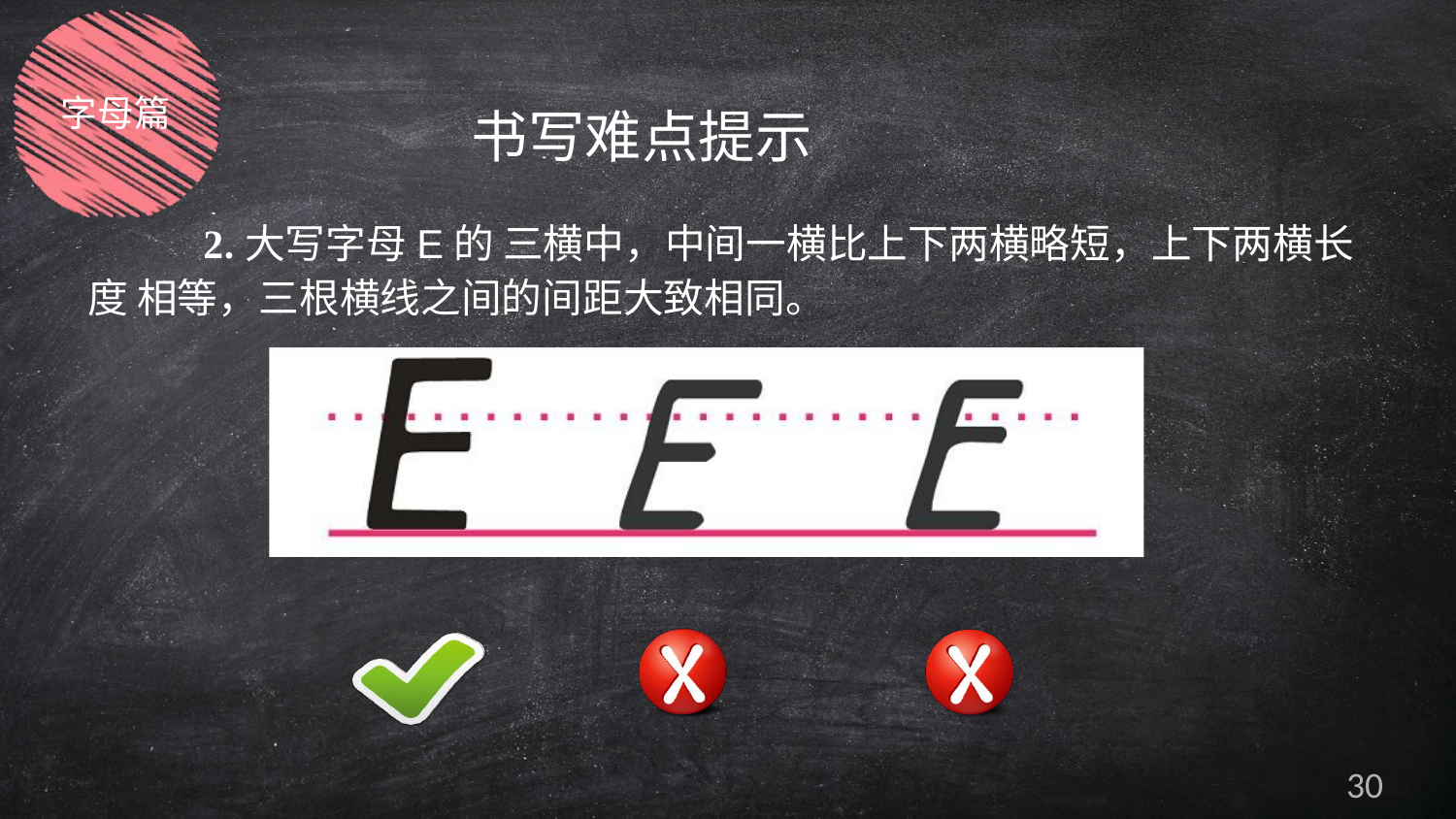

字母篇
书写难点提示
2.大写字母E的 三横中，中间一横比上下两横略短，上下两横长度 相等，三根横线之间的间距大致相同。

30